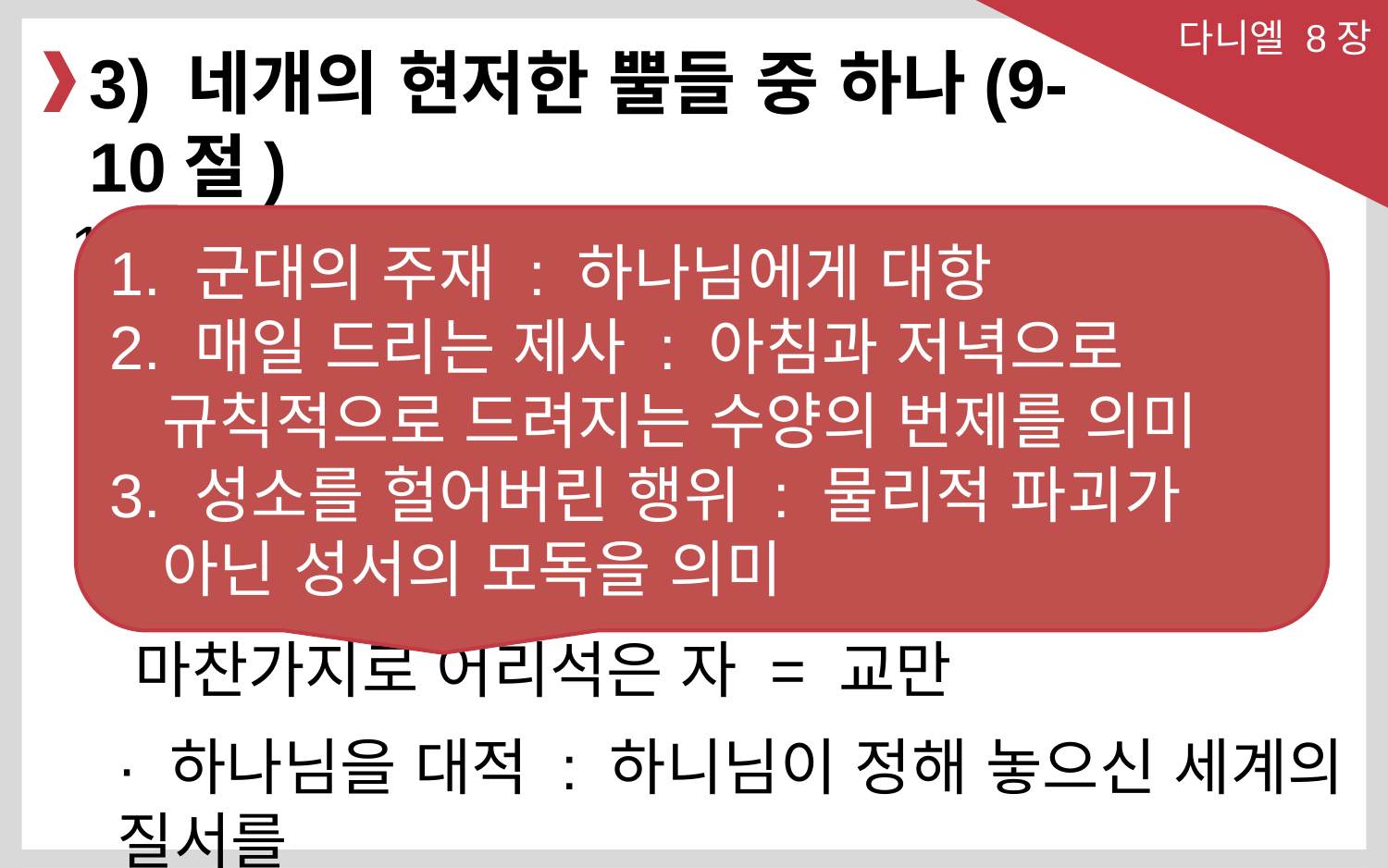

다니엘 8장
3) 네개의 현저한 뿔들 중 하나(9-10절)

11. 또 스스로 높아져서 군대의 주재를 대적하며
  그에게 매일 드리는 제사를 제하여 버렸고
  그의 성소를 헐었으며
 군대의 주재 : 하나님에게 대항
 매일 드리는 제사 : 아침과 저녁으로 규칙적으로 드려지는 수양의 번제를 의미
 성소를 헐어버린 행위 : 물리적 파괴가 아닌 성서의 모독을 의미
· 안티오코스 4세는 바벨론의 느부갓네살과 벨사살과
 마찬가지로 어리석은 자 = 교만
· 하나님을 대적 : 하니님이 정해 놓으신 세계의 질서를
		      파괴하는 자가 된 것